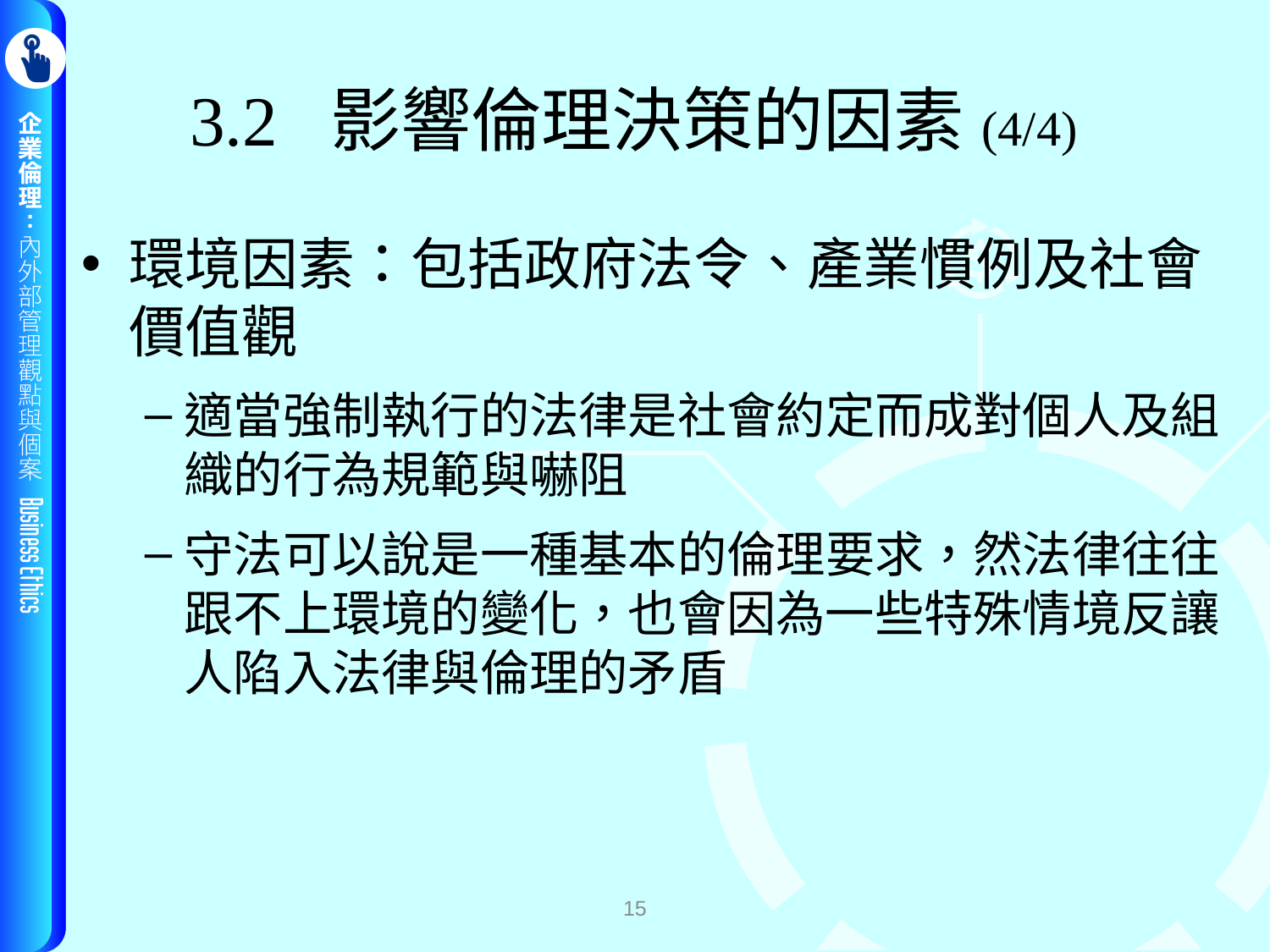

# 3.2  影響倫理決策的因素(4/4)
環境因素：包括政府法令、產業慣例及社會價值觀
適當強制執行的法律是社會約定而成對個人及組織的行為規範與嚇阻
守法可以說是一種基本的倫理要求，然法律往往跟不上環境的變化，也會因為一些特殊情境反讓人陷入法律與倫理的矛盾
15